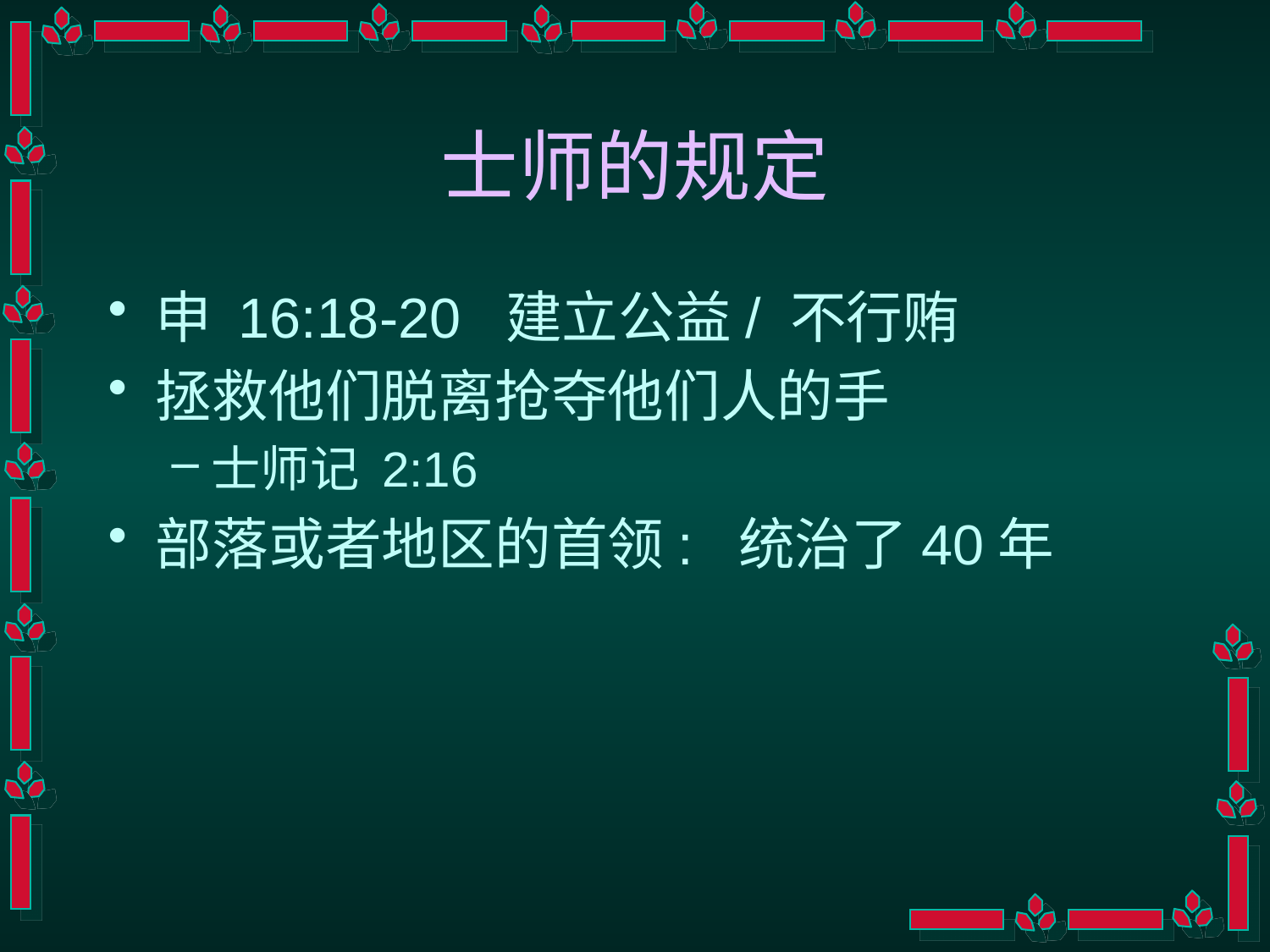

# 士师的规定
申 16:18-20  建立公益/ 不行贿
拯救他们脱离抢夺他们人的手
士师记 2:16
部落或者地区的首领:  统治了40年